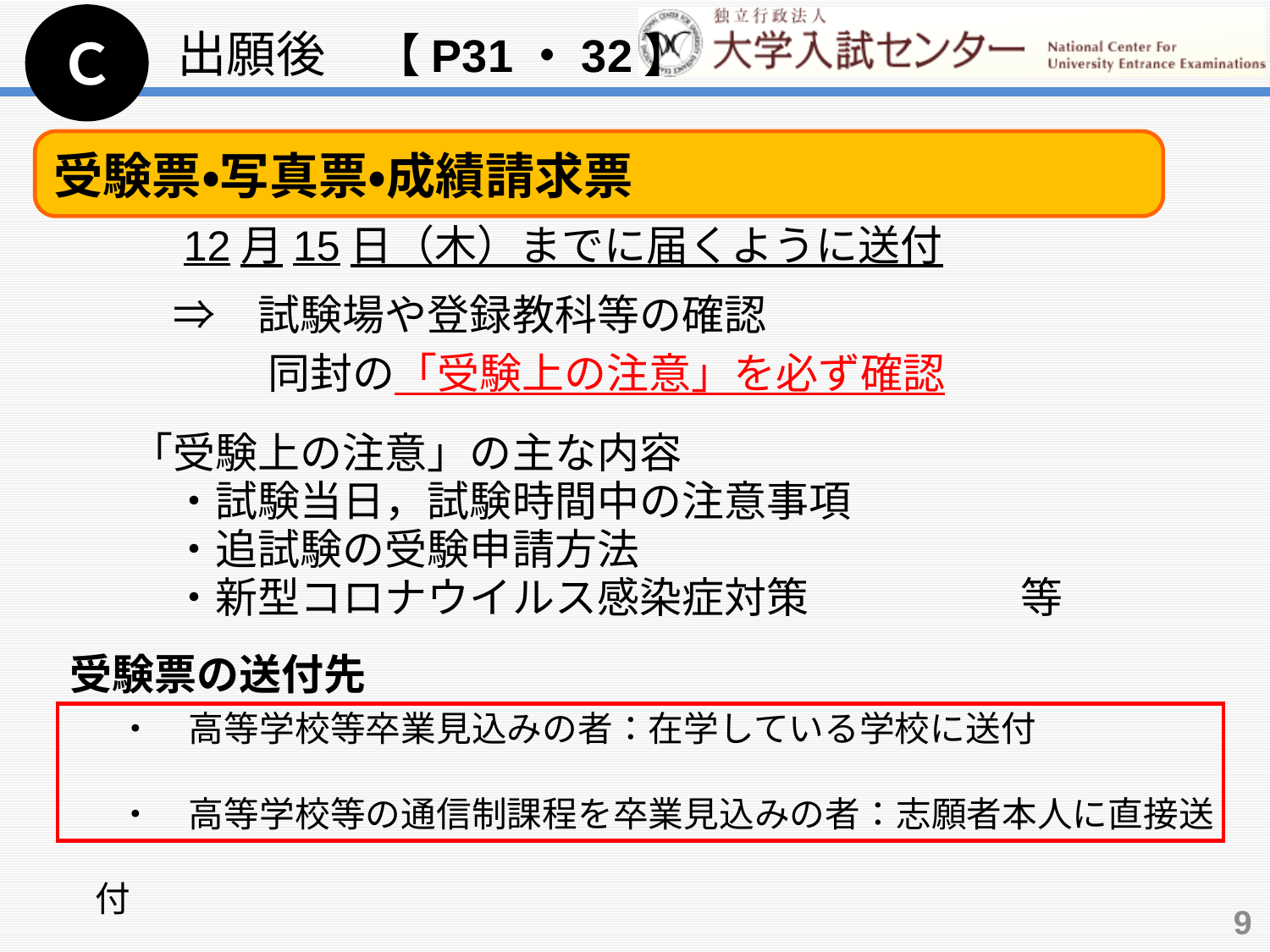

Ｃ
出願後　【P31・32】
受験票・写真票・成績請求票
　　　　12月15日（木）までに届くように送付
　　　　⇒　試験場や登録教科等の確認
　　　　　　 同封の「受験上の注意」を必ず確認

　　　「受験上の注意」の主な内容
　　　　・試験当日，試験時間中の注意事項
　　　　・追試験の受験申請方法
　　　　・新型コロナウイルス感染症対策　　　　　等

受験票の送付先
　　・　高等学校等卒業見込みの者：在学している学校に送付
　　・　高等学校等の通信制課程を卒業見込みの者：志願者本人に直接送付

9